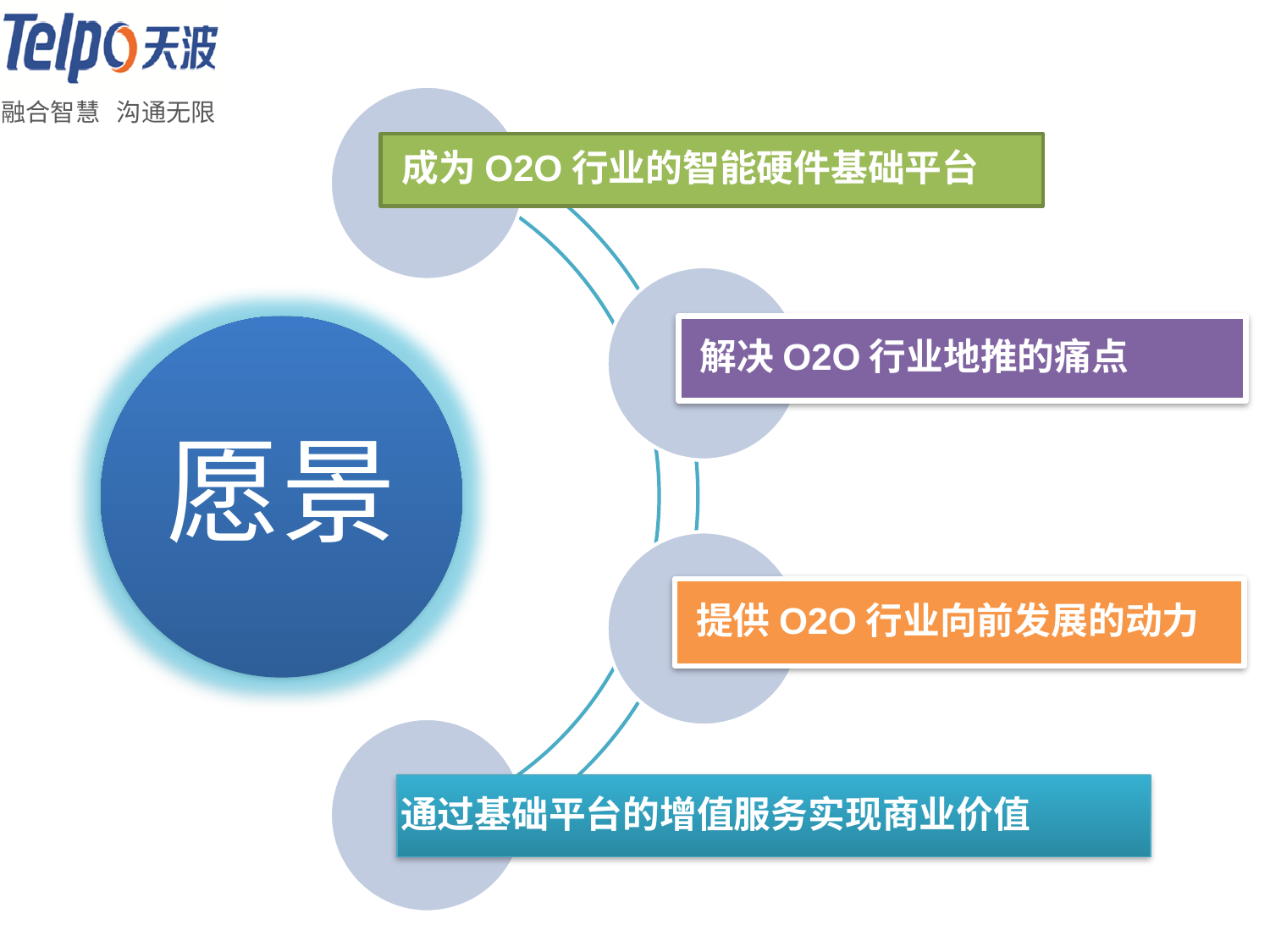

愿景
 成为O2O行业的智能硬件基础平台
 解决O2O行业地推的痛点
 提供O2O行业向前发展的动力
通过基础平台的增值服务实现商业价值